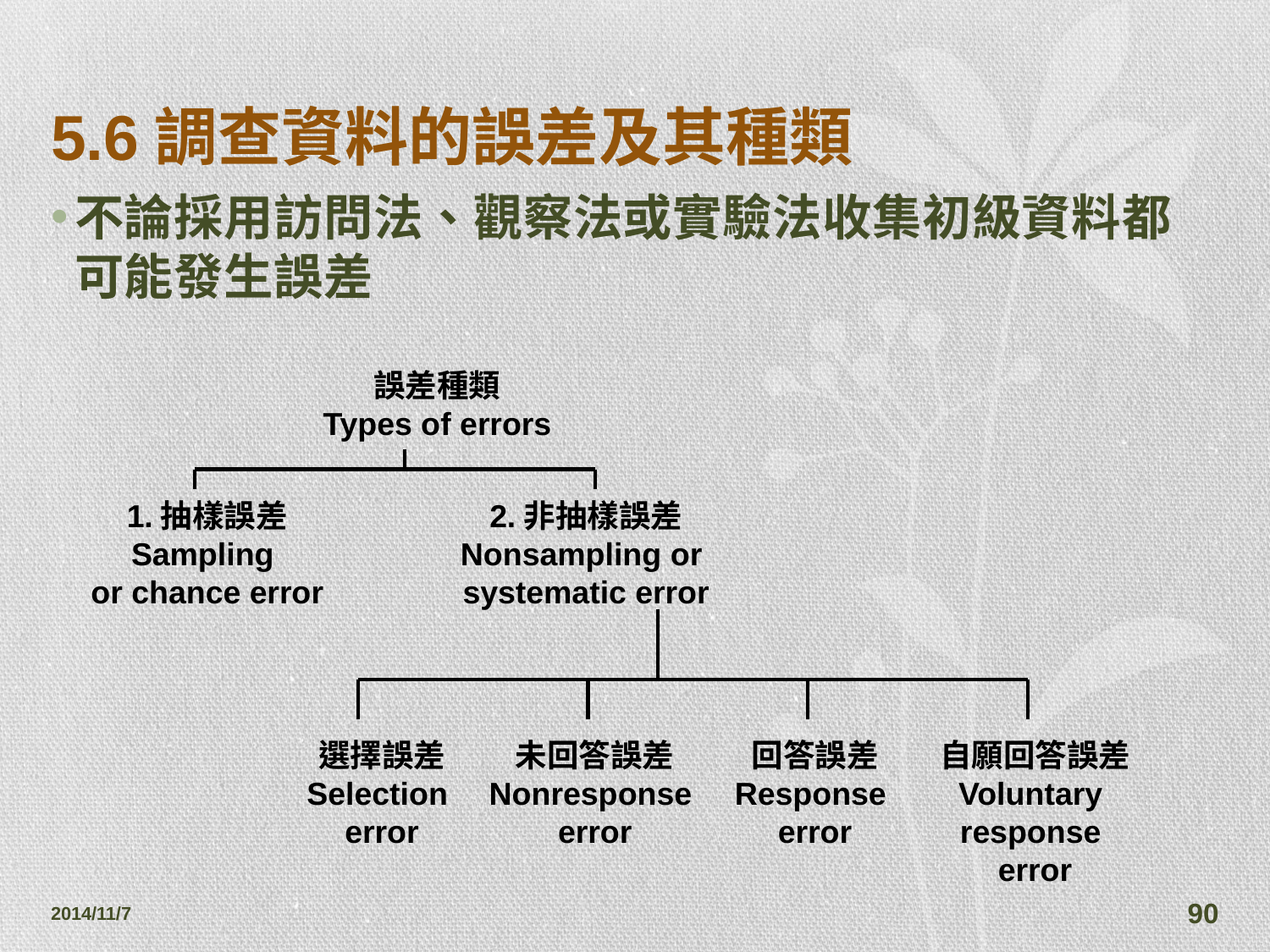

# 5.6調查資料的誤差及其種類
不論採用訪問法、觀察法或實驗法收集初級資料都可能發生誤差

誤差種類
Types of errors
1.抽樣誤差
Sampling
or chance error
2.非抽樣誤差
Nonsampling or
systematic error
選擇誤差
Selection
error
未回答誤差
Nonresponse
error
回答誤差
Response
error
自願回答誤差
Voluntary
response
error
2014/11/7
90